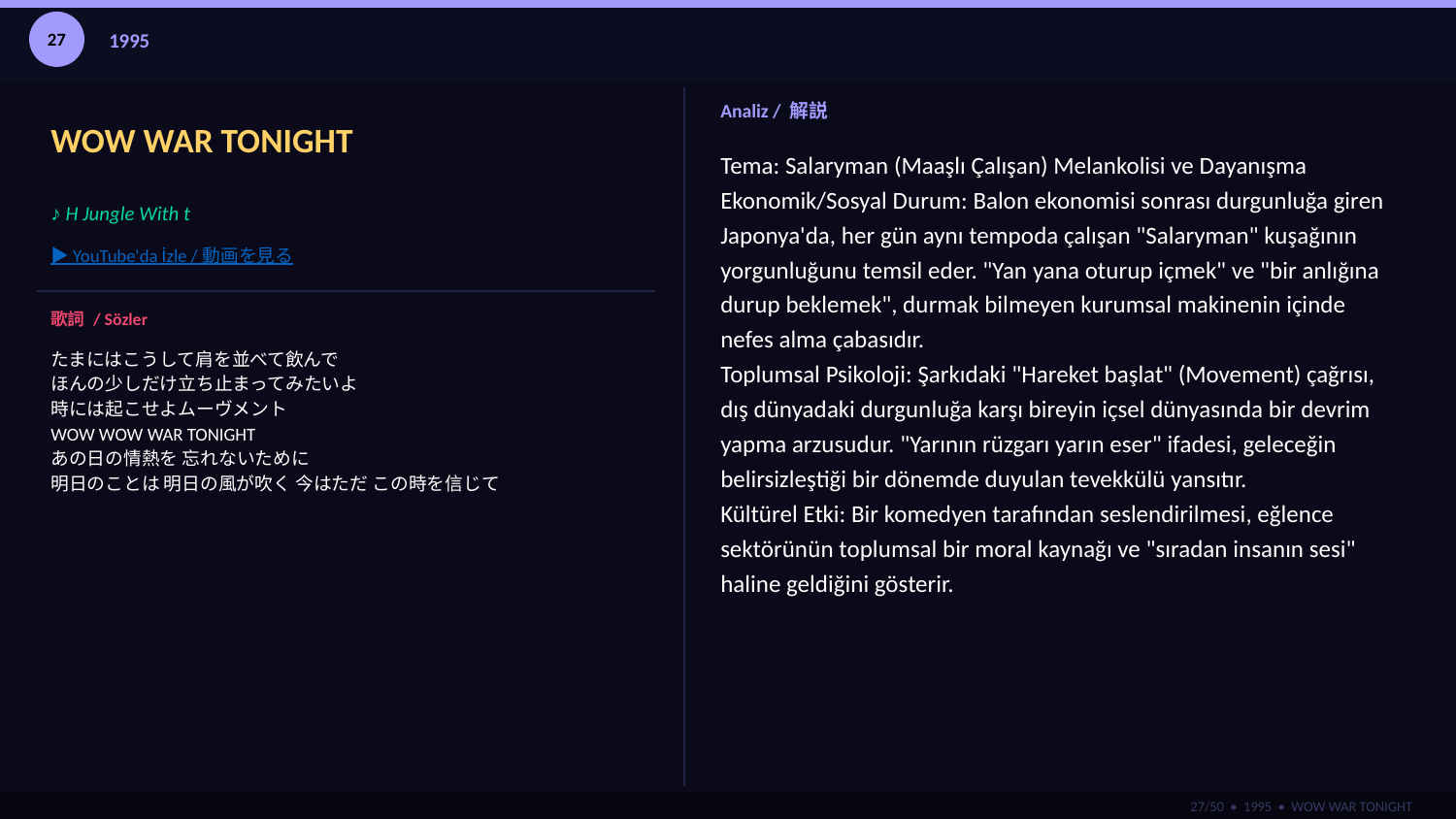

27
1995
WOW WAR TONIGHT

Analiz / 解説
Tema: Salaryman (Maaşlı Çalışan) Melankolisi ve Dayanışma
Ekonomik/Sosyal Durum: Balon ekonomisi sonrası durgunluğa giren Japonya'da, her gün aynı tempoda çalışan "Salaryman" kuşağının yorgunluğunu temsil eder. "Yan yana oturup içmek" ve "bir anlığına durup beklemek", durmak bilmeyen kurumsal makinenin içinde nefes alma çabasıdır.
Toplumsal Psikoloji: Şarkıdaki "Hareket başlat" (Movement) çağrısı, dış dünyadaki durgunluğa karşı bireyin içsel dünyasında bir devrim yapma arzusudur. "Yarının rüzgarı yarın eser" ifadesi, geleceğin belirsizleştiği bir dönemde duyulan tevekkülü yansıtır.
Kültürel Etki: Bir komedyen tarafından seslendirilmesi, eğlence sektörünün toplumsal bir moral kaynağı ve "sıradan insanın sesi" haline geldiğini gösterir.
♪ H Jungle With t
▶ YouTube'da İzle / 動画を見る

歌詞 / Sözler
たまにはこうして肩を並べて飲んで
ほんの少しだけ立ち止まってみたいよ
時には起こせよムーヴメント
WOW WOW WAR TONIGHT
あの日の情熱を 忘れないために
明日のことは 明日の風が吹く 今はただ この時を信じて

27/50  •  1995  •  WOW WAR TONIGHT